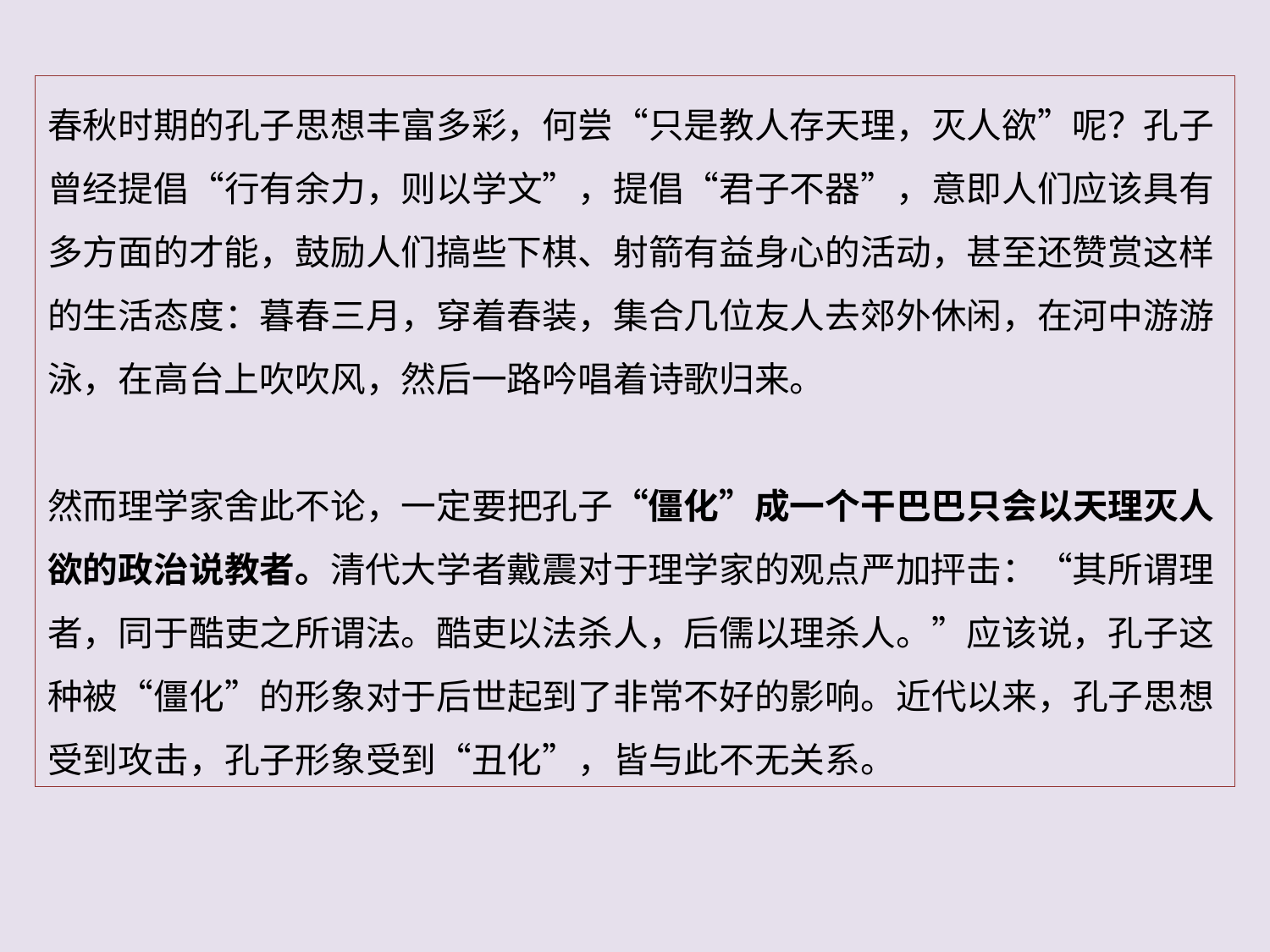

春秋时期的孔子思想丰富多彩，何尝“只是教人存天理，灭人欲”呢？孔子曾经提倡“行有余力，则以学文”，提倡“君子不器”，意即人们应该具有多方面的才能，鼓励人们搞些下棋、射箭有益身心的活动，甚至还赞赏这样的生活态度：暮春三月，穿着春装，集合几位友人去郊外休闲，在河中游游泳，在高台上吹吹风，然后一路吟唱着诗歌归来。

然而理学家舍此不论，一定要把孔子“僵化”成一个干巴巴只会以天理灭人欲的政治说教者。清代大学者戴震对于理学家的观点严加抨击：“其所谓理者，同于酷吏之所谓法。酷吏以法杀人，后儒以理杀人。”应该说，孔子这种被“僵化”的形象对于后世起到了非常不好的影响。近代以来，孔子思想受到攻击，孔子形象受到“丑化”，皆与此不无关系。